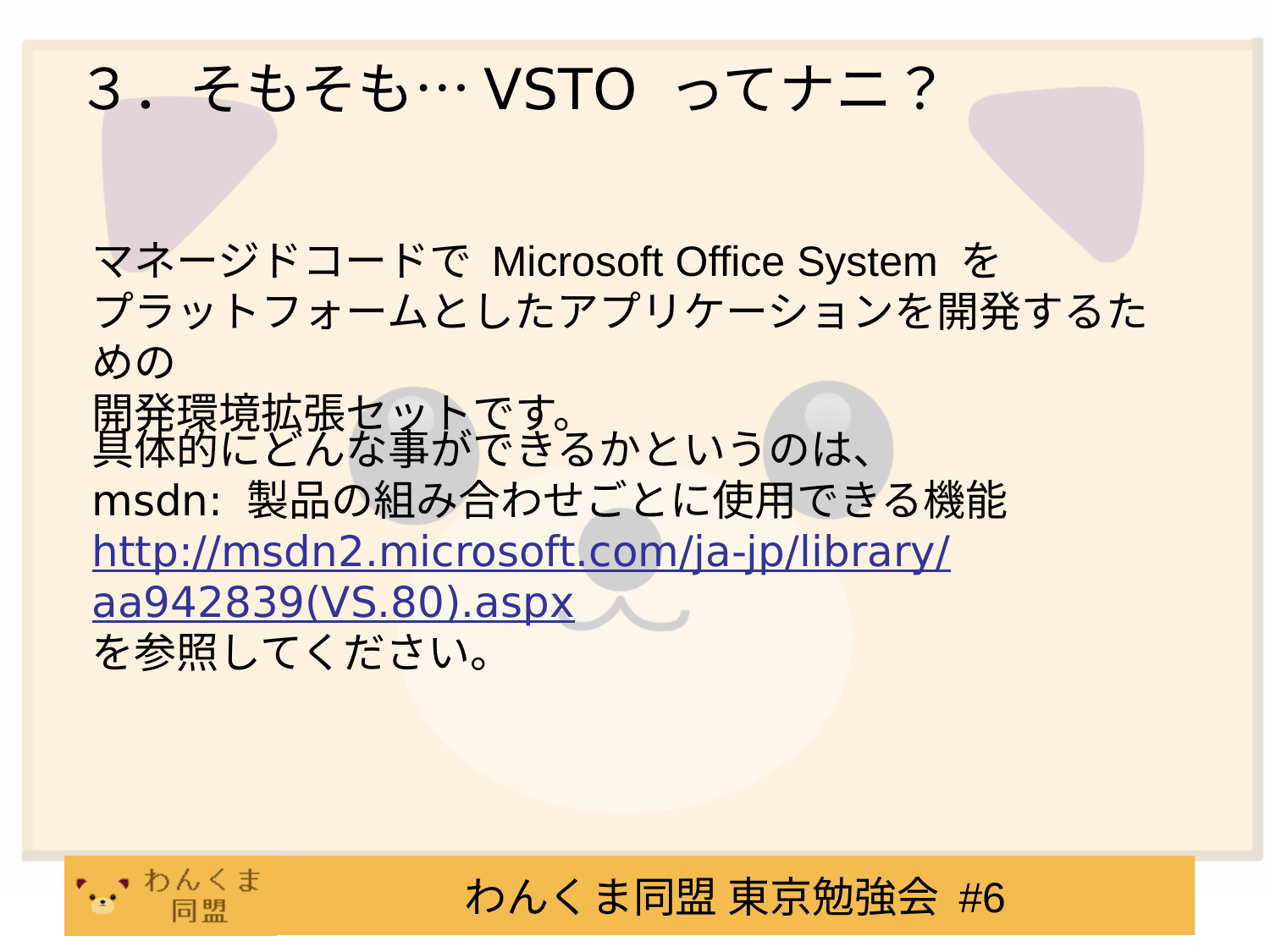

# ３．そもそも…VSTO ってナニ？

マネージドコードで Microsoft Office System を
プラットフォームとしたアプリケーションを開発するための
開発環境拡張セットです。
具体的にどんな事ができるかというのは、
msdn: 製品の組み合わせごとに使用できる機能
http://msdn2.microsoft.com/ja-jp/library/aa942839(VS.80).aspx
を参照してください。